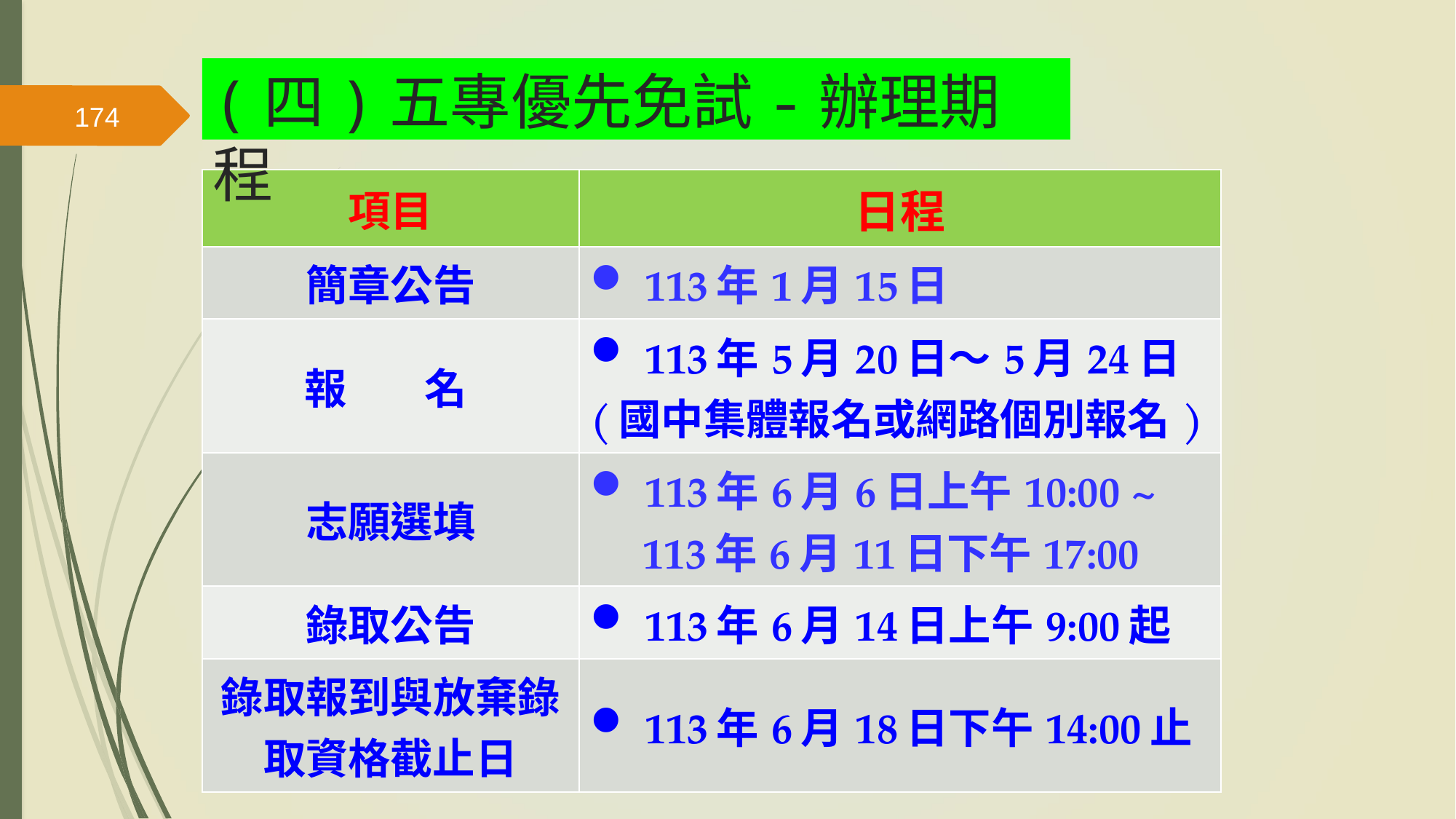

(四)五專優先免試-辦理期程
174
| 項目 | 日程 |
| --- | --- |
| 簡章公告 | 113年1月15日 |
| 報 名 | 113年5月20日～5月24日 (國中集體報名或網路個別報名) |
| 志願選填 | 113年6月6日上午10:00 ~ 113年6月11日下午17:00 |
| 錄取公告 | 113年6月14日上午9:00起 |
| 錄取報到與放棄錄取資格截止日 | 113年6月18日下午14:00止 |